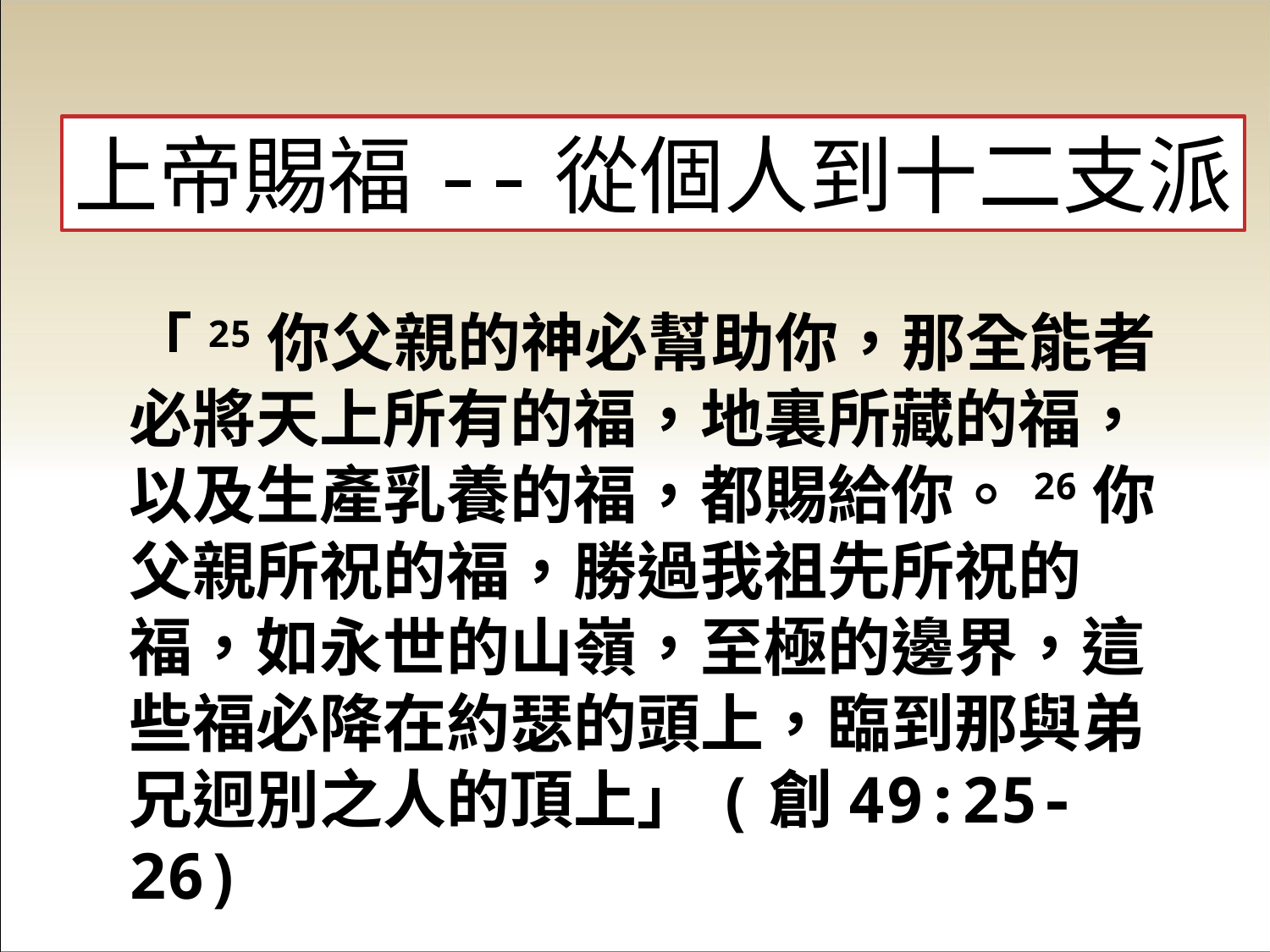

上帝賜福--從個人到十二支派
「25你父親的神必幫助你，那全能者必將天上所有的福，地裏所藏的福，以及生產乳養的福，都賜給你。26你父親所祝的福，勝過我祖先所祝的福，如永世的山嶺，至極的邊界，這些福必降在約瑟的頭上，臨到那與弟兄迥別之人的頂上」(創49:25-26)